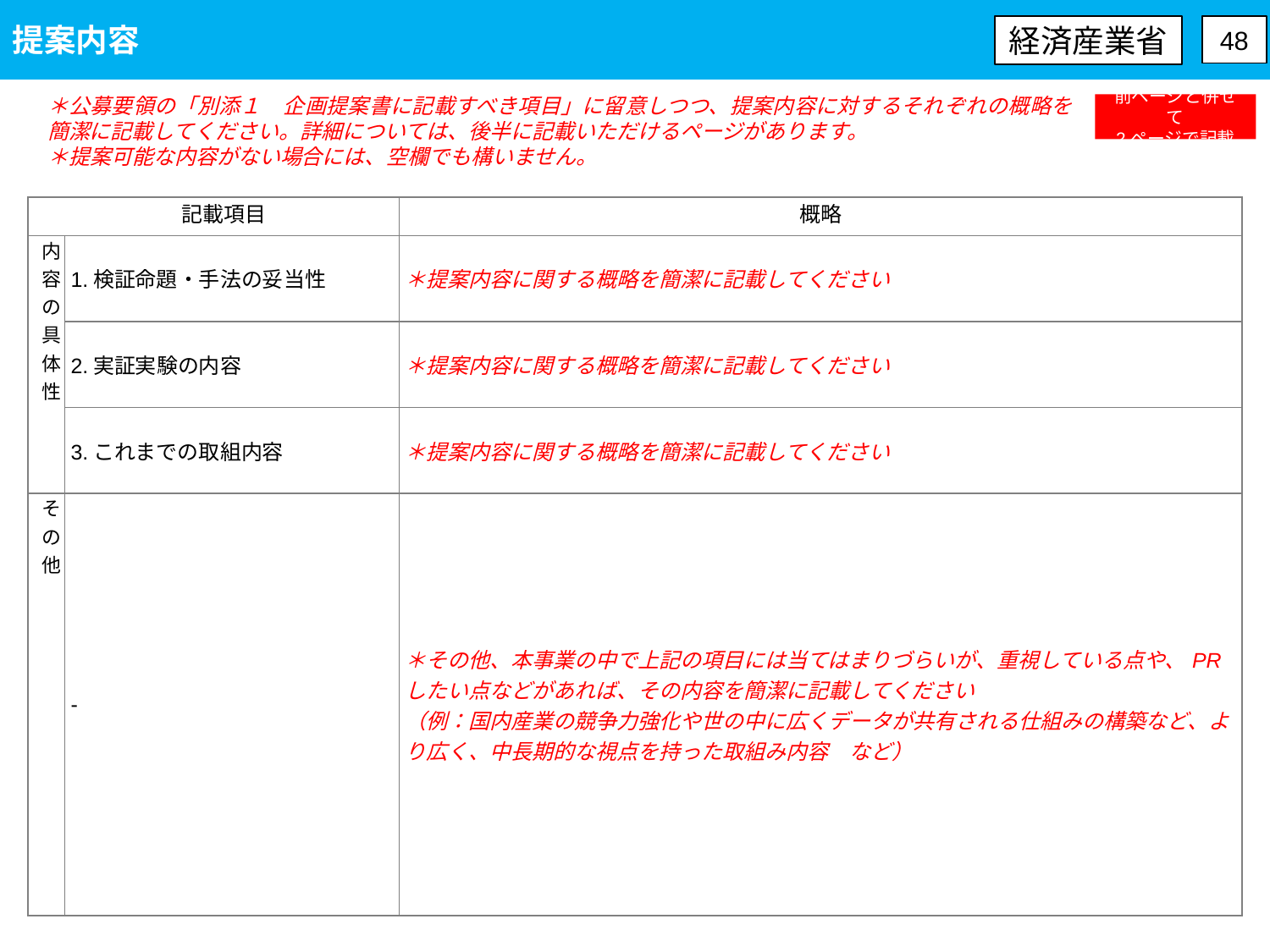

提案内容
経済産業省
48
＊公募要領の「別添１　企画提案書に記載すべき項目」に留意しつつ、提案内容に対するそれぞれの概略を簡潔に記載してください。詳細については、後半に記載いただけるページがあります。
＊提案可能な内容がない場合には、空欄でも構いません。
前ページと併せて
2ページで記載
| 記載項目 |  | 概略 |
| --- | --- | --- |
| 内容の具体性 | 1.検証命題・手法の妥当性 | ＊提案内容に関する概略を簡潔に記載してください |
|  | 2.実証実験の内容 | ＊提案内容に関する概略を簡潔に記載してください |
|  | 3.これまでの取組内容 | ＊提案内容に関する概略を簡潔に記載してください |
| その他 | - | ＊その他、本事業の中で上記の項目には当てはまりづらいが、重視している点や、PRしたい点などがあれば、その内容を簡潔に記載してください （例：国内産業の競争力強化や世の中に広くデータが共有される仕組みの構築など、より広く、中長期的な視点を持った取組み内容　など） |